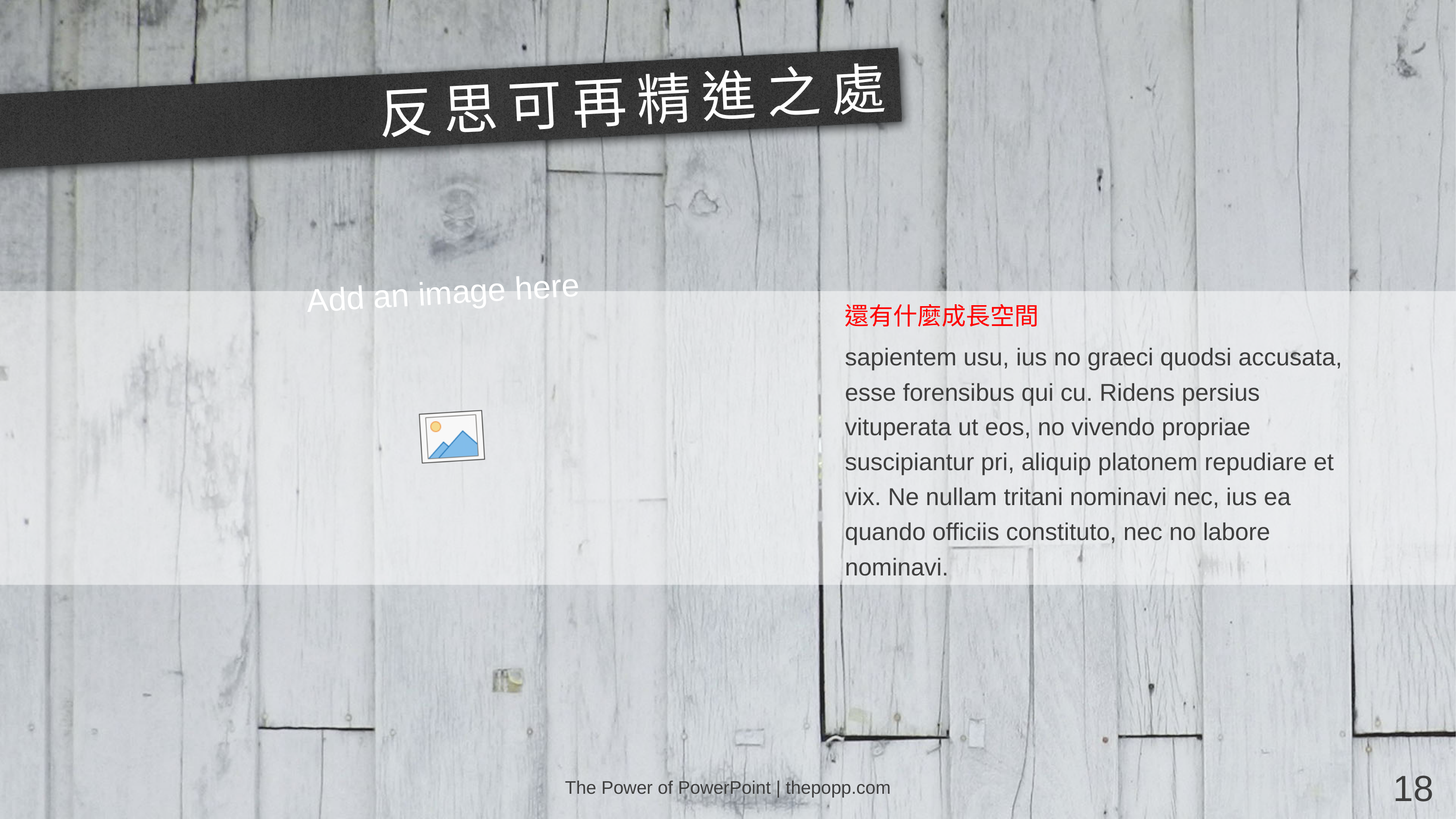

# 反思可再精進之處

還有什麼成長空間
sapientem usu, ius no graeci quodsi accusata, esse forensibus qui cu. Ridens persius vituperata ut eos, no vivendo propriae suscipiantur pri, aliquip platonem repudiare et vix. Ne nullam tritani nominavi nec, ius ea quando officiis constituto, nec no labore nominavi.
The Power of PowerPoint | thepopp.com
18